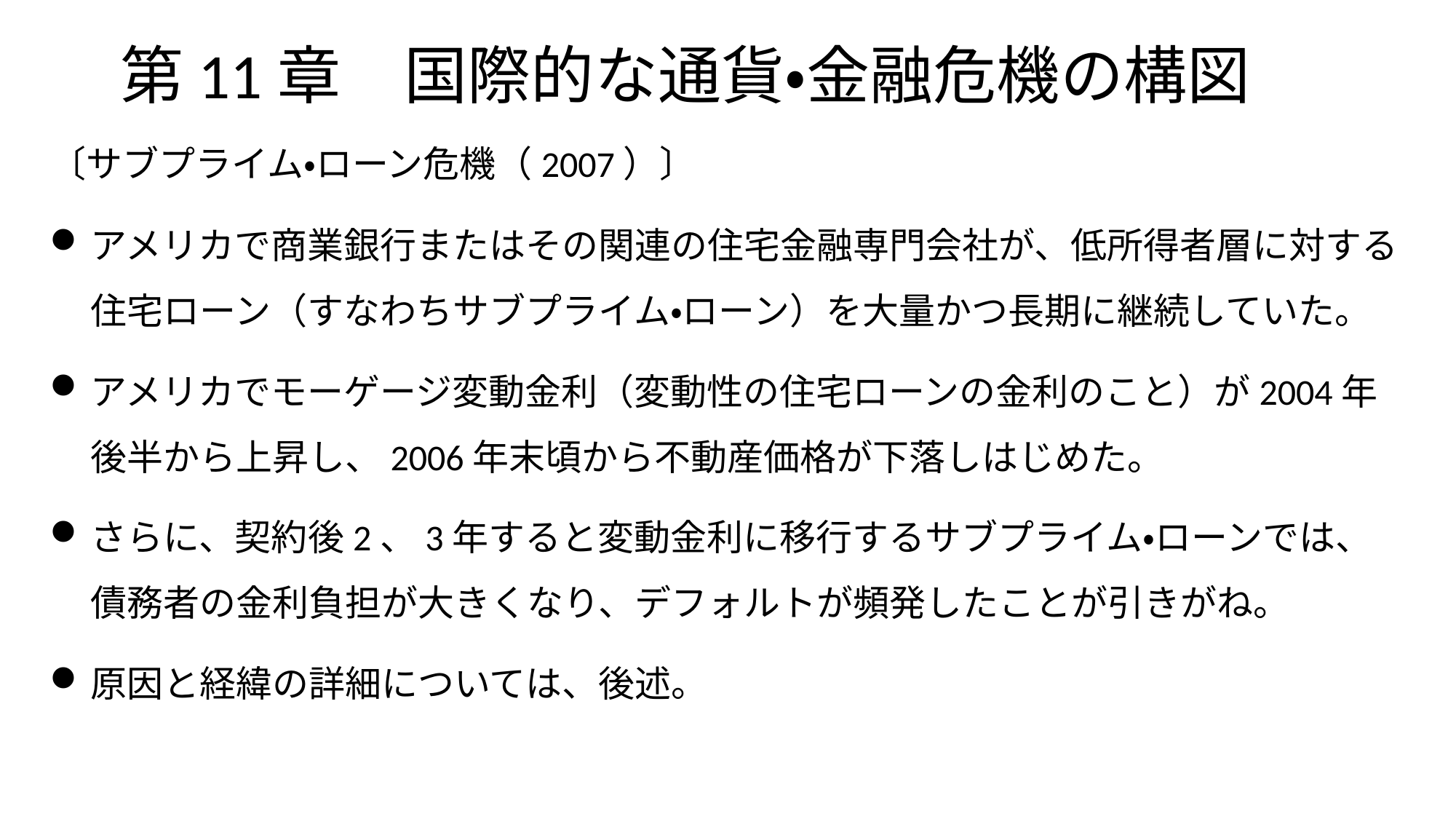

# 第11章　国際的な通貨・金融危機の構図
〔サブプライム・ローン危機（2007）〕
アメリカで商業銀行またはその関連の住宅金融専門会社が、低所得者層に対する住宅ローン（すなわちサブプライム・ローン）を大量かつ長期に継続していた。
アメリカでモーゲージ変動金利（変動性の住宅ローンの金利のこと）が2004年後半から上昇し、2006年末頃から不動産価格が下落しはじめた。
さらに、契約後2、3年すると変動金利に移行するサブプライム・ローンでは、債務者の金利負担が大きくなり、デフォルトが頻発したことが引きがね。
原因と経緯の詳細については、後述。